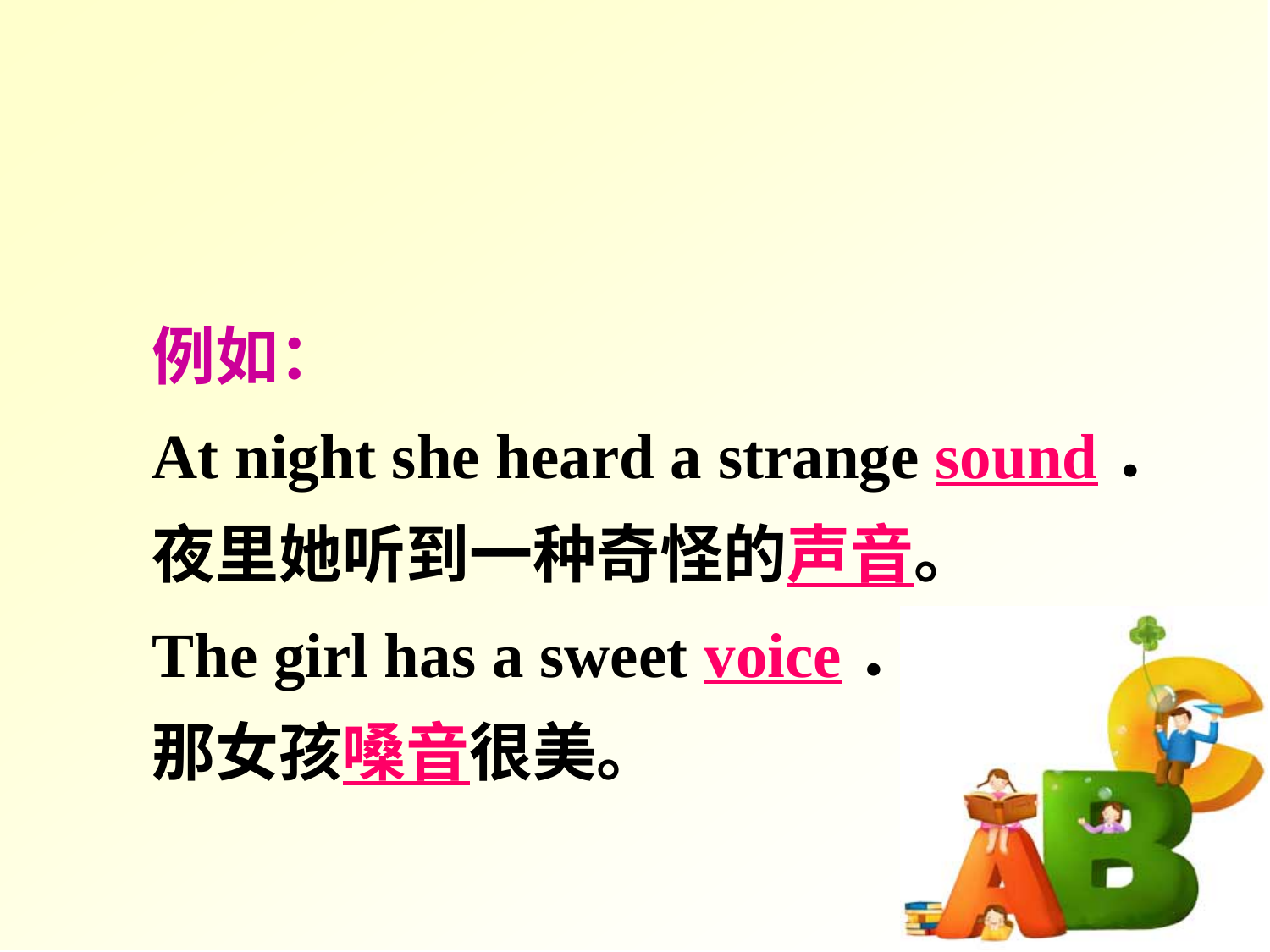

例如：
At night she heard a strange sound．
夜里她听到一种奇怪的声音。
The girl has a sweet voice．
那女孩嗓音很美。